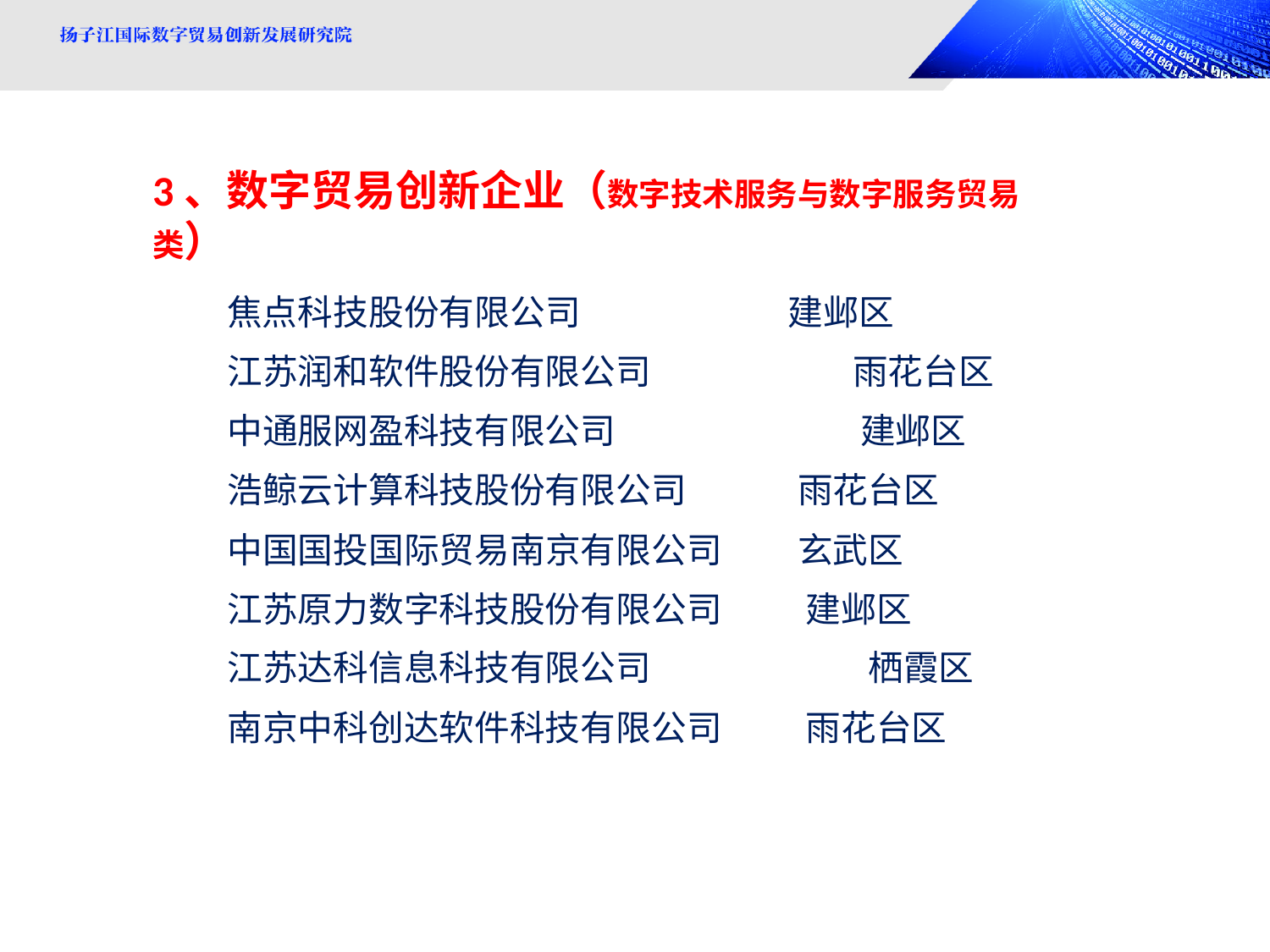

3、数字贸易创新企业（数字技术服务与数字服务贸易类）
焦点科技股份有限公司	                       建邺区
江苏润和软件股份有限公司	               雨花台区
中通服网盈科技有限公司	                建邺区
浩鲸云计算科技股份有限公司	        雨花台区
中国国投国际贸易南京有限公司	        玄武区
江苏原力数字科技股份有限公司	         建邺区
江苏达科信息科技有限公司	                 栖霞区
南京中科创达软件科技有限公司	         雨花台区